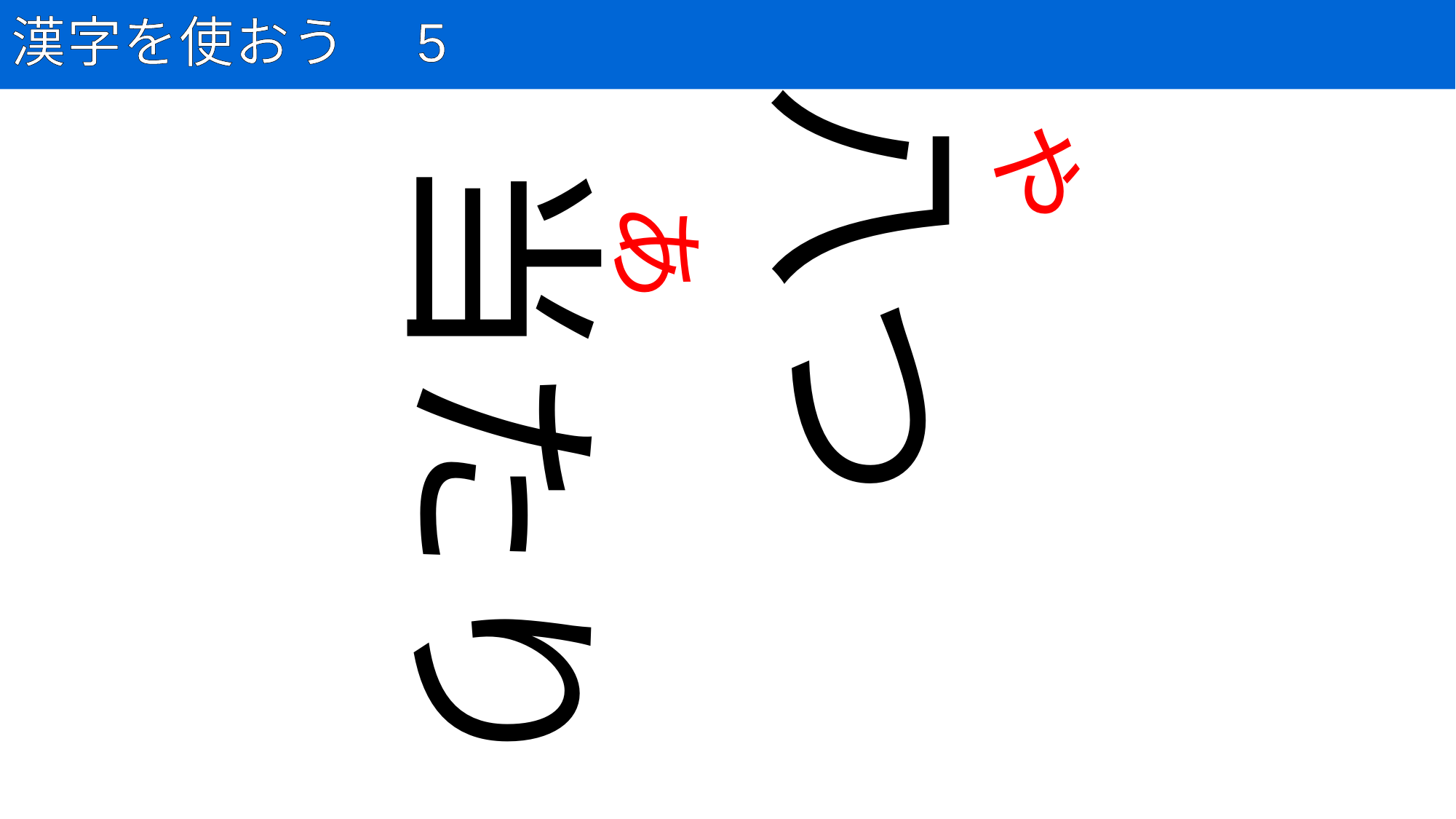

# 漢字を使おう　5
18
八つ
や
当たり
あ